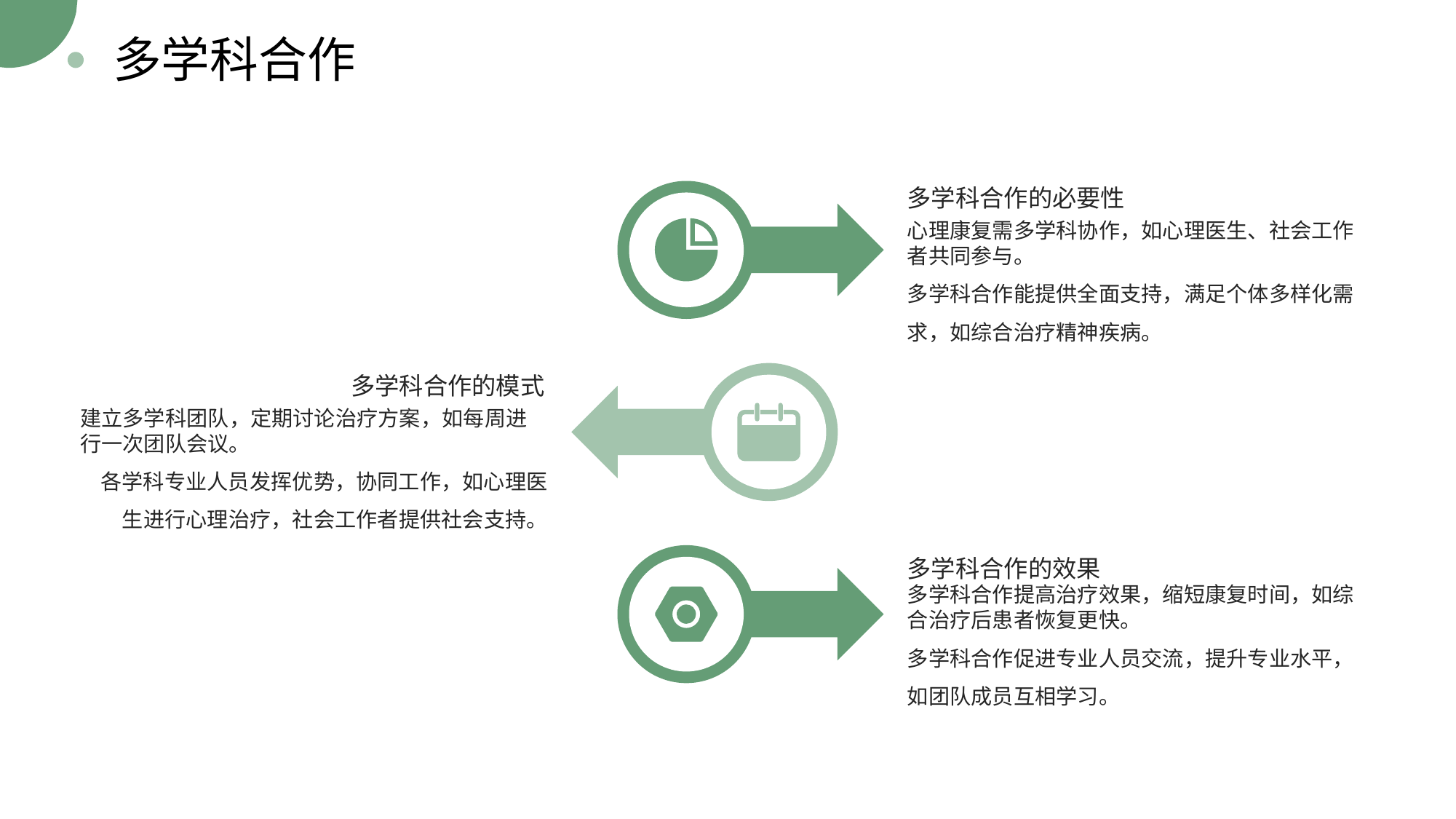

多学科合作

多学科合作的必要性

心理康复需多学科协作，如心理医生、社会工作者共同参与。
多学科合作能提供全面支持，满足个体多样化需求，如综合治疗精神疾病。

多学科合作的模式

建立多学科团队，定期讨论治疗方案，如每周进行一次团队会议。
各学科专业人员发挥优势，协同工作，如心理医生进行心理治疗，社会工作者提供社会支持。
多学科合作的效果

多学科合作提高治疗效果，缩短康复时间，如综合治疗后患者恢复更快。
多学科合作促进专业人员交流，提升专业水平，如团队成员互相学习。